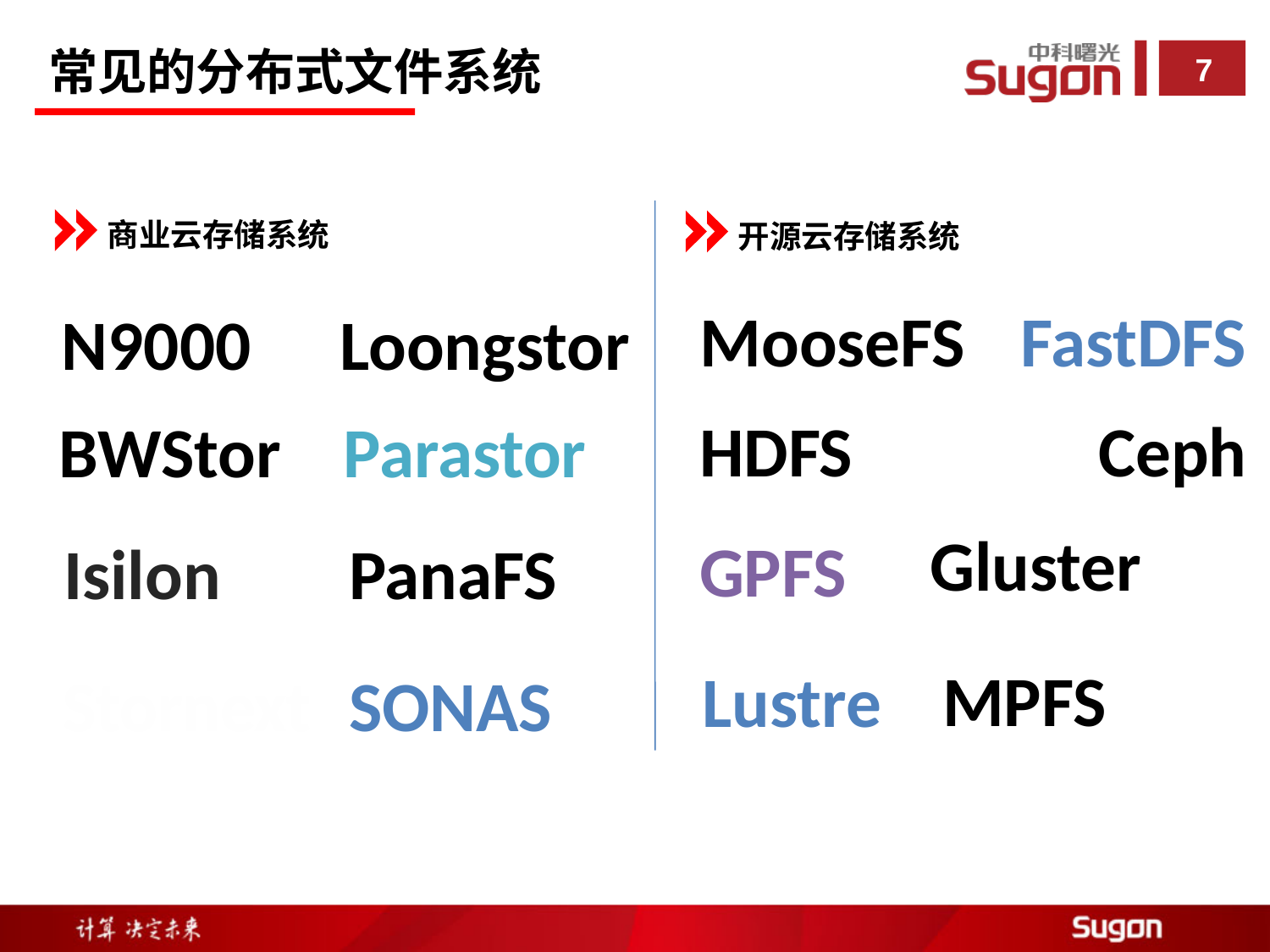

常见的分布式文件系统

商业云存储系统

开源云存储系统
MooseFS
FastDFS
N9000
Loongstor
TFS
HDFS
Ceph
BWStor
Parastor
Gluster
GPFS
Isilon
PanaFS
MPFS
Lustre
Stornext
SONAS